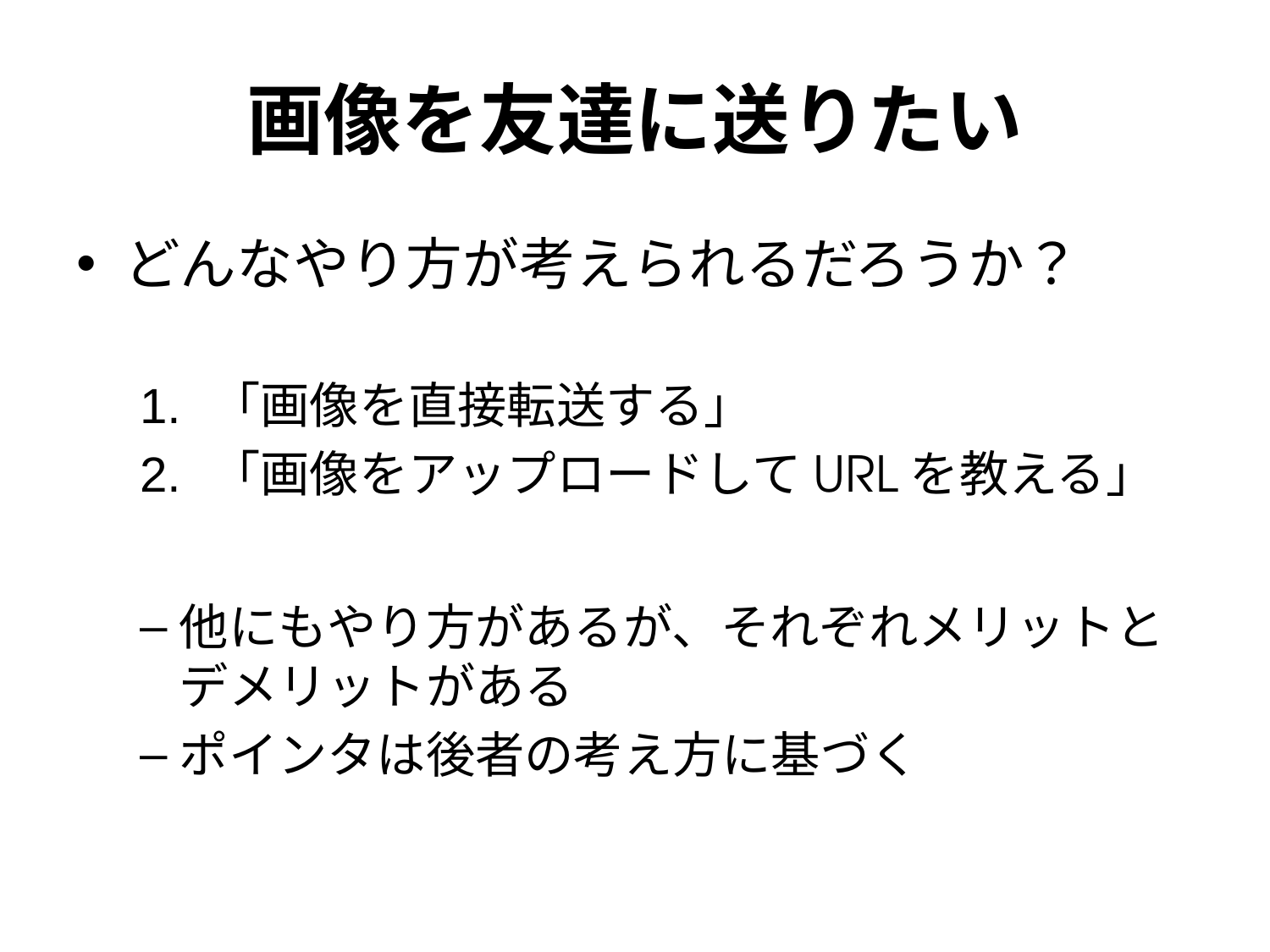

# 画像を友達に送りたい
どんなやり方が考えられるだろうか？
「画像を直接転送する」
「画像をアップロードしてURLを教える」

他にもやり方があるが、それぞれメリットと
デメリットがある
ポインタは後者の考え方に基づく